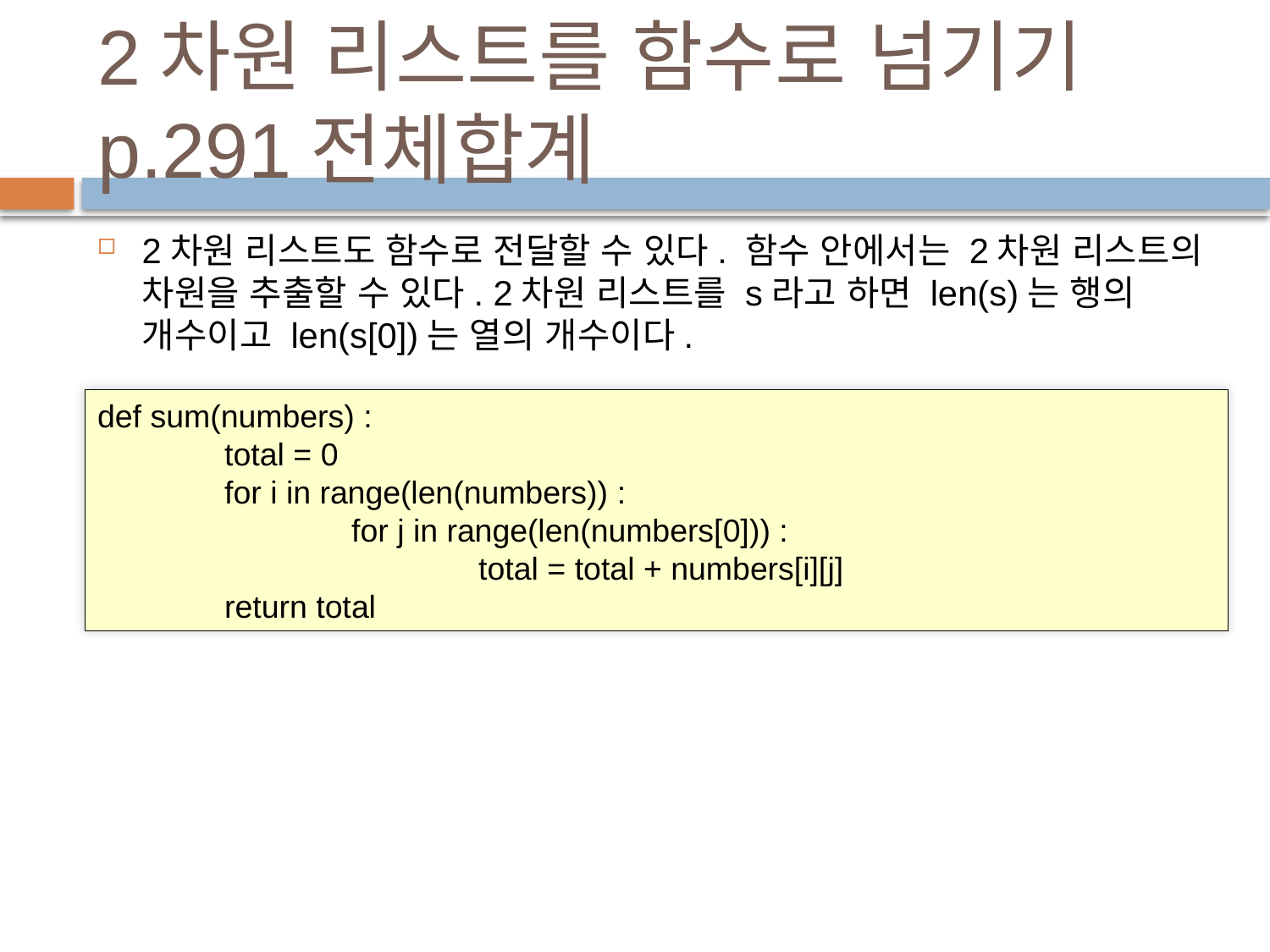

# 2차원 리스트를 함수로 넘기기 p.291전체합계
2차원 리스트도 함수로 전달할 수 있다. 함수 안에서는 2차원 리스트의 차원을 추출할 수 있다. 2차원 리스트를 s라고 하면 len(s)는 행의 개수이고 len(s[0])는 열의 개수이다.

def sum(numbers) :
	total = 0
	for i in range(len(numbers)) :
 		for j in range(len(numbers[0])) :
			total = total + numbers[i][j]
	return total